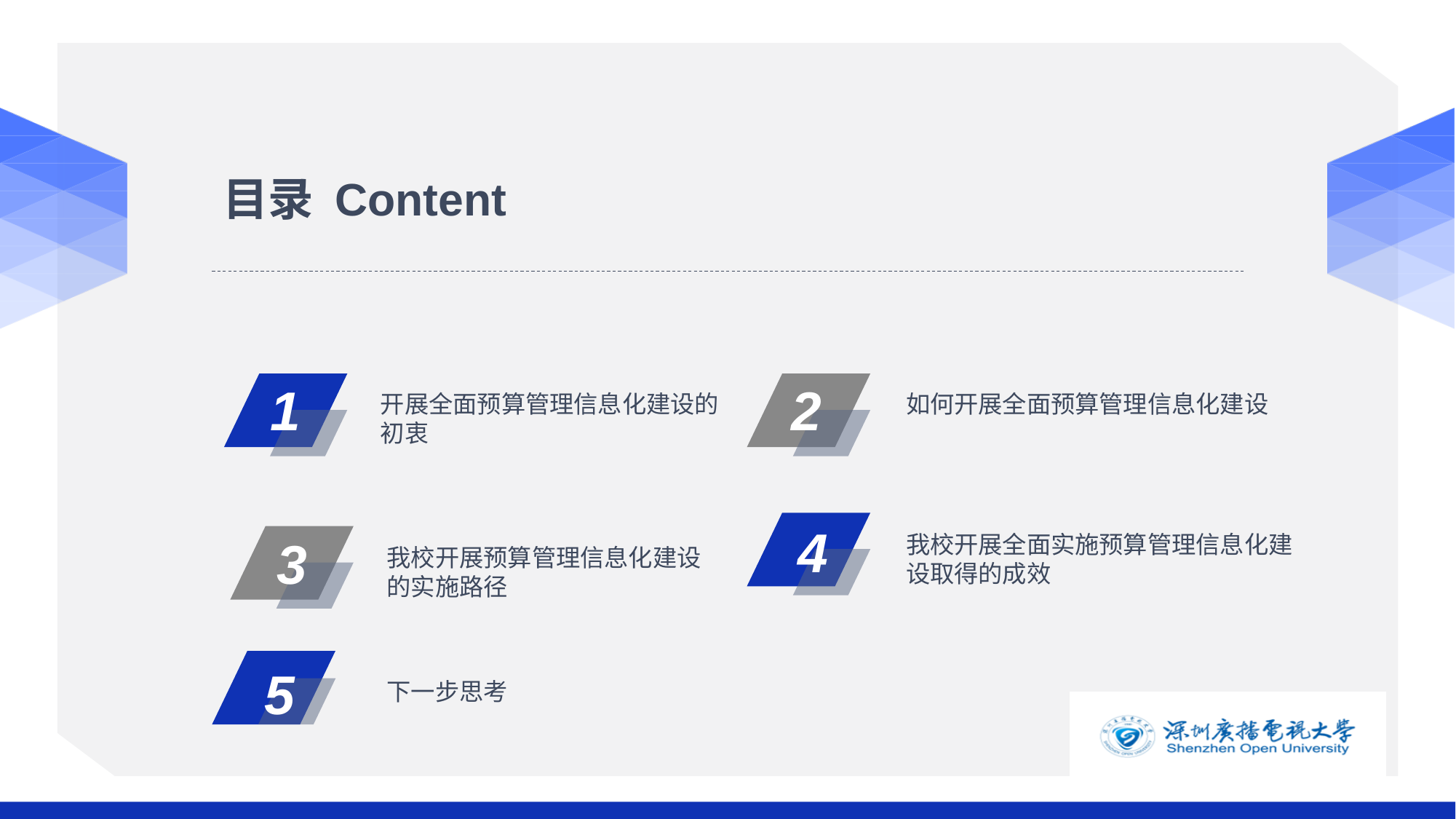

# 目录 Content
1
2

开展全面预算管理信息化建设的初衷
如何开展全面预算管理信息化建设

4
3

我校开展预算管理信息化建设的实施路径

我校开展全面实施预算管理信息化建设取得的成效

5
下一步思考